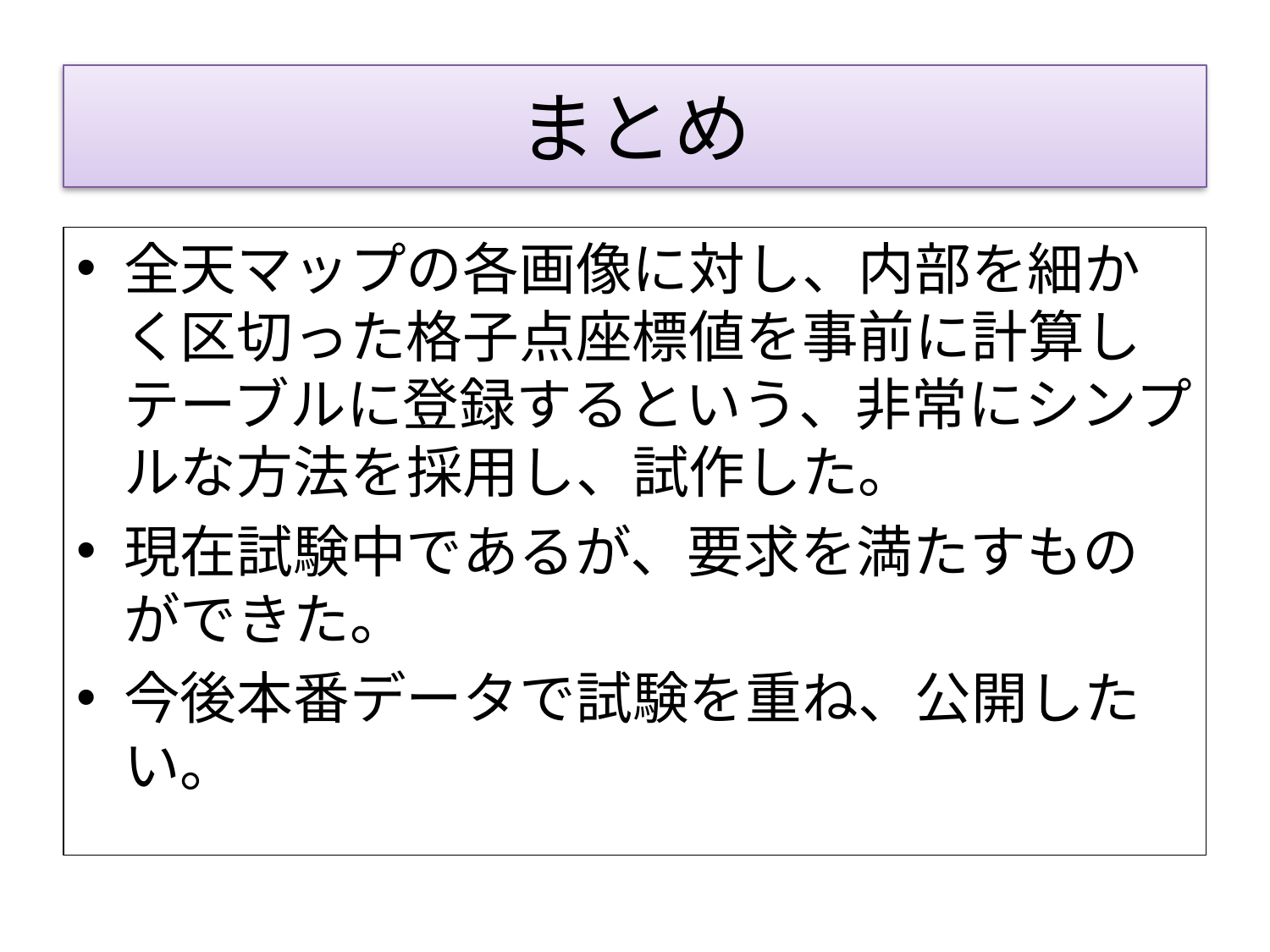

# まとめ
全天マップの各画像に対し、内部を細かく区切った格子点座標値を事前に計算しテーブルに登録するという、非常にシンプルな方法を採用し、試作した。
現在試験中であるが、要求を満たすものができた。
今後本番データで試験を重ね、公開したい。